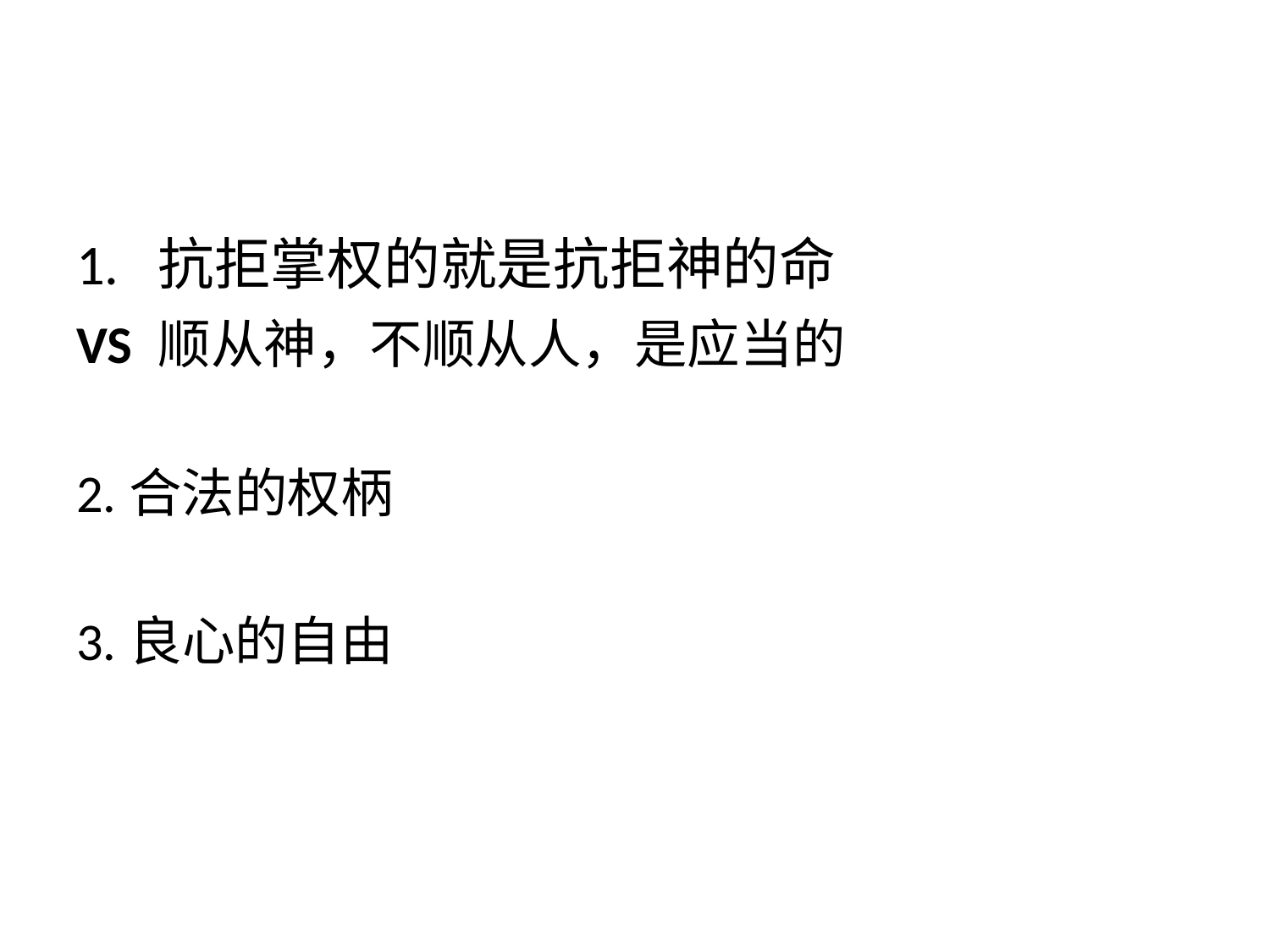

#
1.  抗拒掌权的就是抗拒神的命
VS 顺从神，不顺从人，是应当的

2.合法的权柄

3.良心的自由